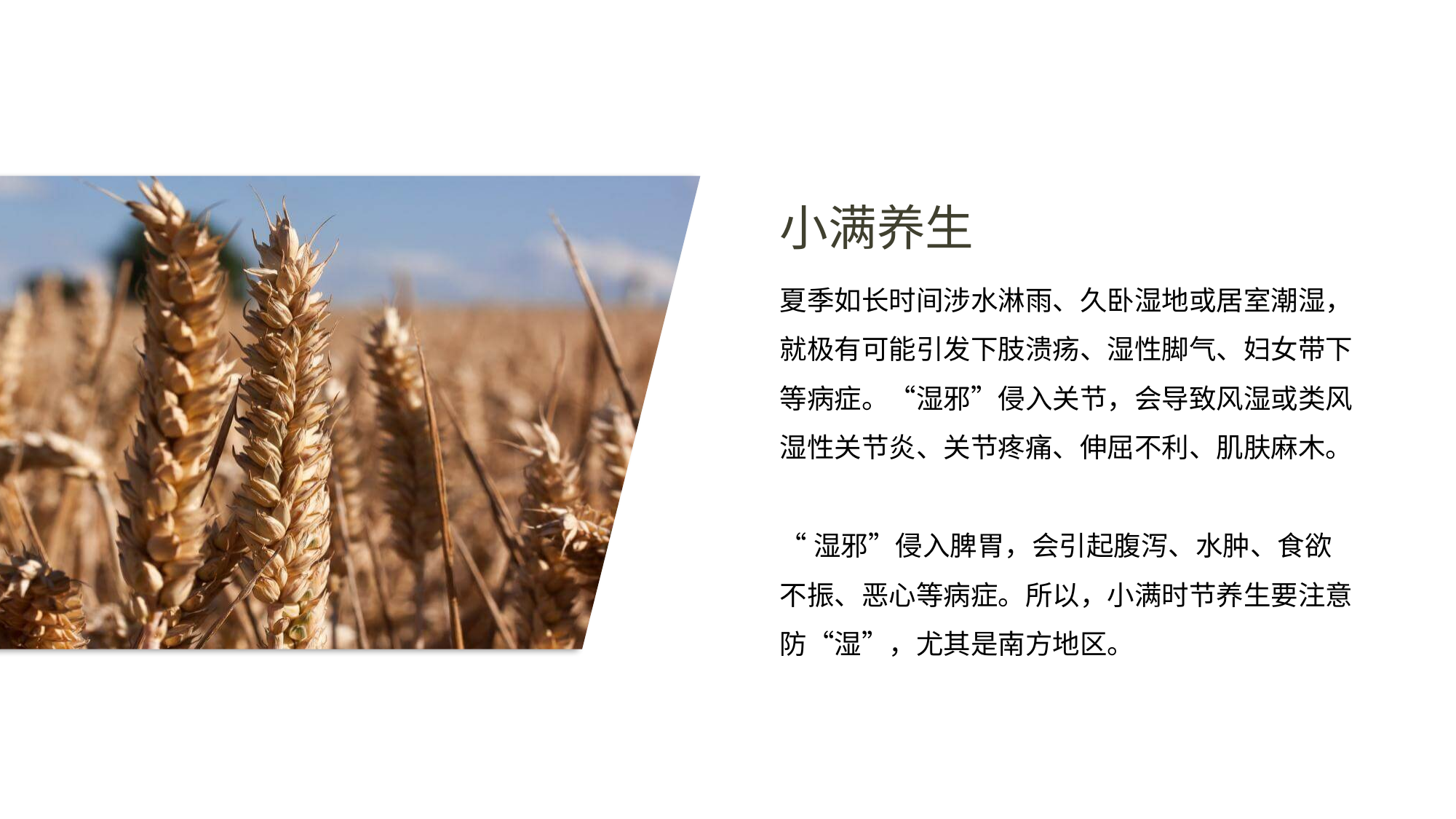

小满养生
夏季如长时间涉水淋雨、久卧湿地或居室潮湿，就极有可能引发下肢溃疡、湿性脚气、妇女带下等病症。“湿邪”侵入关节，会导致风湿或类风湿性关节炎、关节疼痛、伸屈不利、肌肤麻木。

“湿邪”侵入脾胃，会引起腹泻、水肿、食欲不振、恶心等病症。所以，小满时节养生要注意防“湿”，尤其是南方地区。